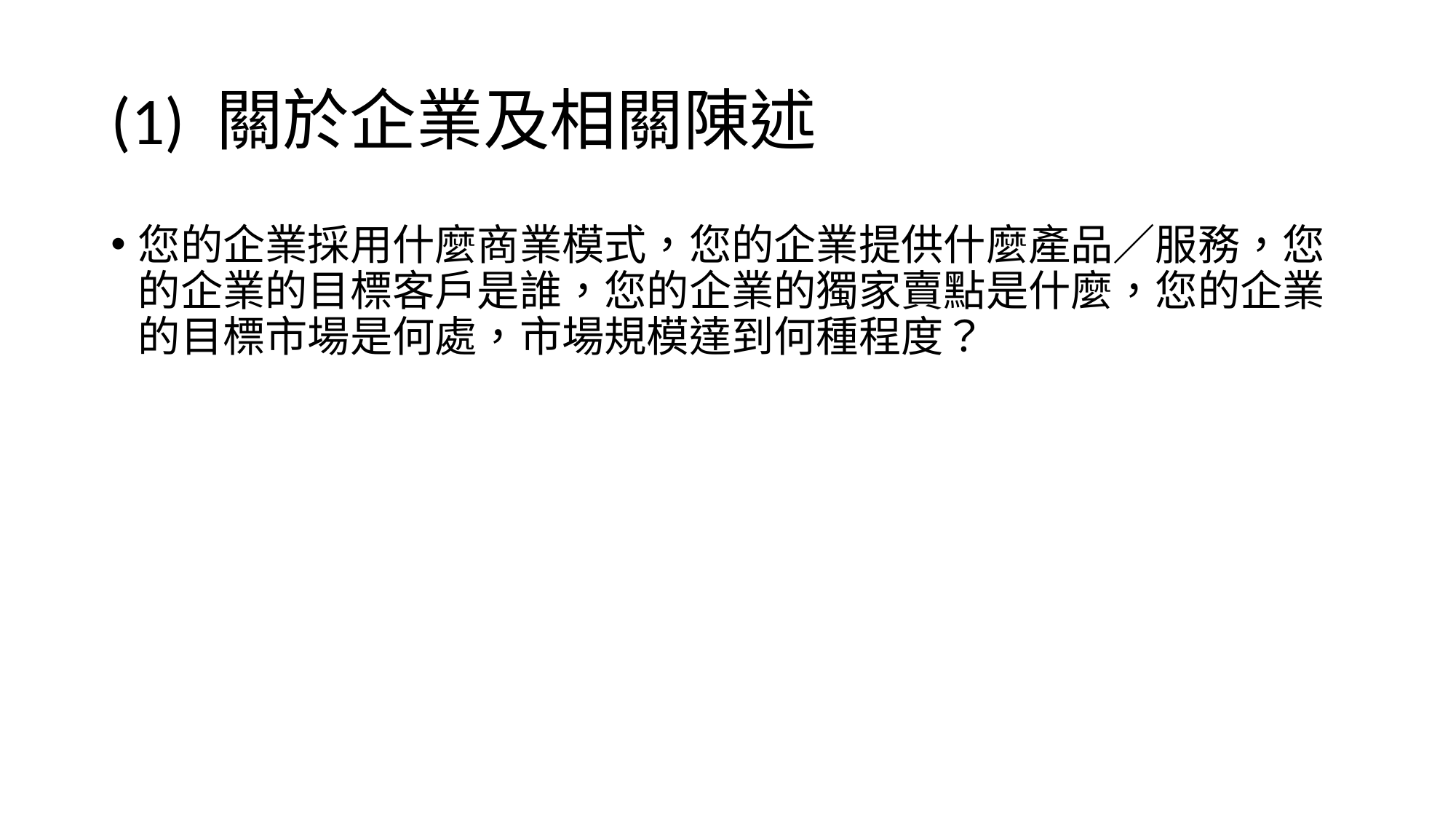

# (1) 關於企業及相關陳述
您的企業採用什麼商業模式，您的企業提供什麼產品／服務，您的企業的目標客戶是誰，您的企業的獨家賣點是什麼，您的企業的目標市場是何處，市場規模達到何種程度？